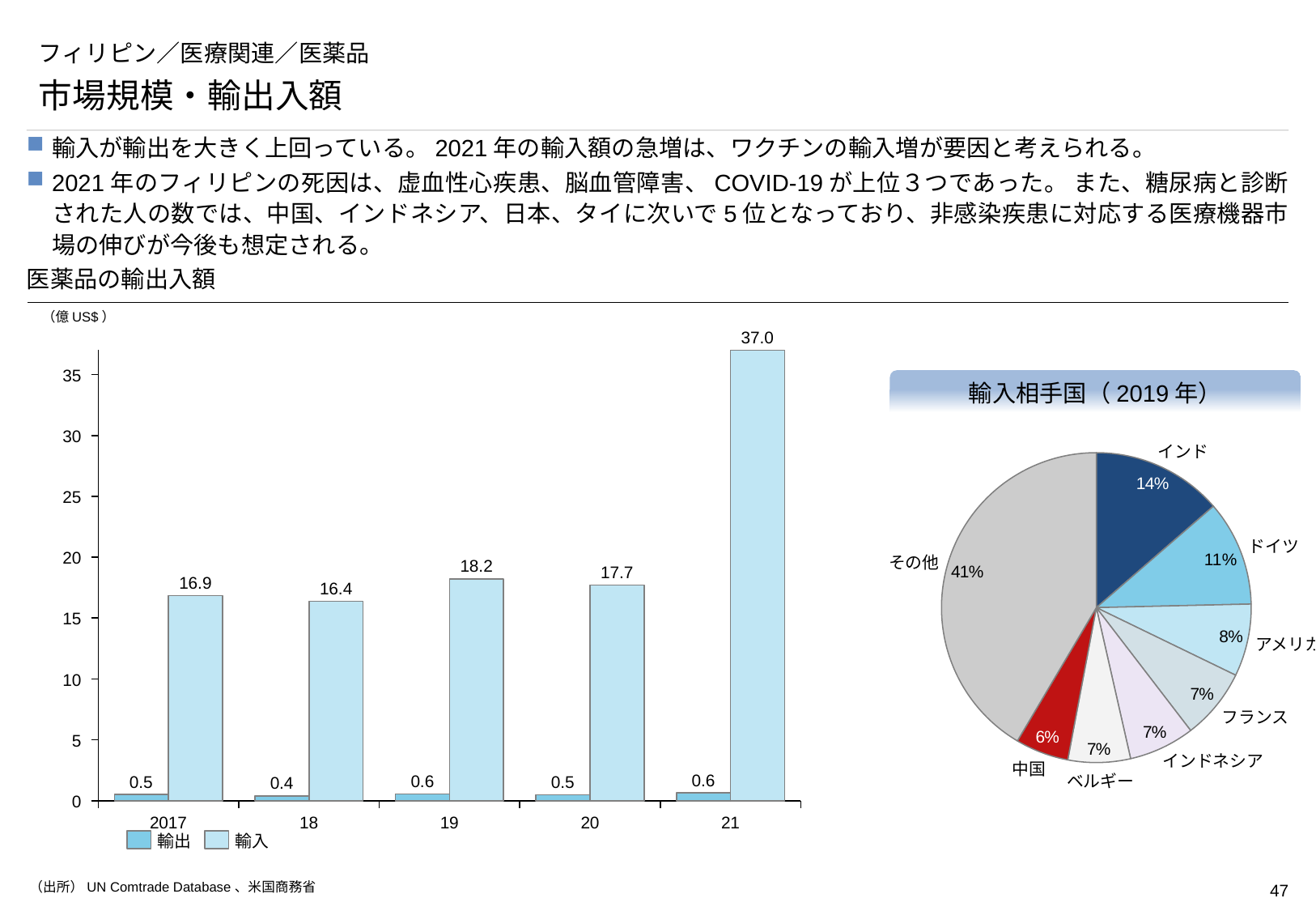

# フィリピン／医療関連／医薬品
市場規模・輸出入額
輸入が輸出を大きく上回っている。2021年の輸入額の急増は、ワクチンの輸入増が要因と考えられる。
2021年のフィリピンの死因は、虚血性心疾患、脳血管障害、COVID-19が上位３つであった。 また、糖尿病と診断された人の数では、中国、インドネシア、日本、タイに次いで5位となっており、非感染疾患に対応する医療機器市場の伸びが今後も想定される。
医薬品の輸出入額
（億US$）
37.0

### Chart

| Category |  |  |
|---|---|---|
35
輸入相手国（2019年）
30
インド

### Chart

| Category |  |
|---|---|
25
ドイツ
20
その他
18.2
17.7
16.9
16.4
15
アメリカ
10
フランス
5
インドネシア
中国
0.6
ベルギー
0.6
0.5
0.5
0.4
0
2017
18
19
20
21
輸出
輸入

（出所）UN Comtrade Database、米国商務省